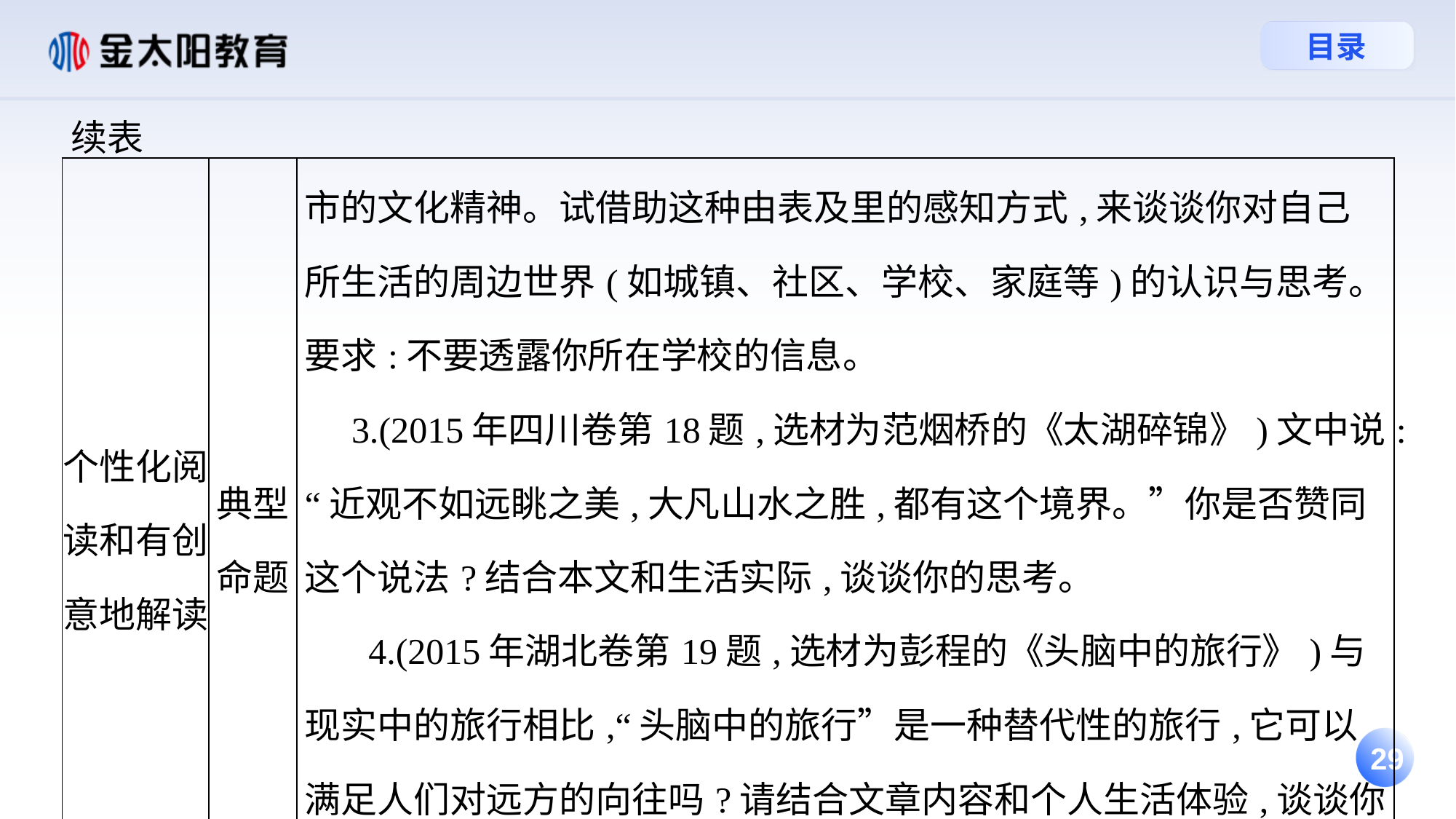

续表

| 个性化阅读和有创意地解读 | 典型命题 | 市的文化精神。试借助这种由表及里的感知方式,来谈谈你对自己所生活的周边世界(如城镇、社区、学校、家庭等)的认识与思考。要求:不要透露你所在学校的信息。 　3.(2015年四川卷第18题,选材为范烟桥的《太湖碎锦》)文中说:“近观不如远眺之美,大凡山水之胜,都有这个境界。”你是否赞同这个说法?结合本文和生活实际,谈谈你的思考。 4.(2015年湖北卷第19题,选材为彭程的《头脑中的旅行》)与现实中的旅行相比,“头脑中的旅行”是一种替代性的旅行,它可以满足人们对远方的向往吗?请结合文章内容和个人生活体验,谈谈你的看法。 |
| --- | --- | --- |
| 审题指津 | 题干中有“结合个人生活体验”“结合你的经历”之类的文字。 |  |